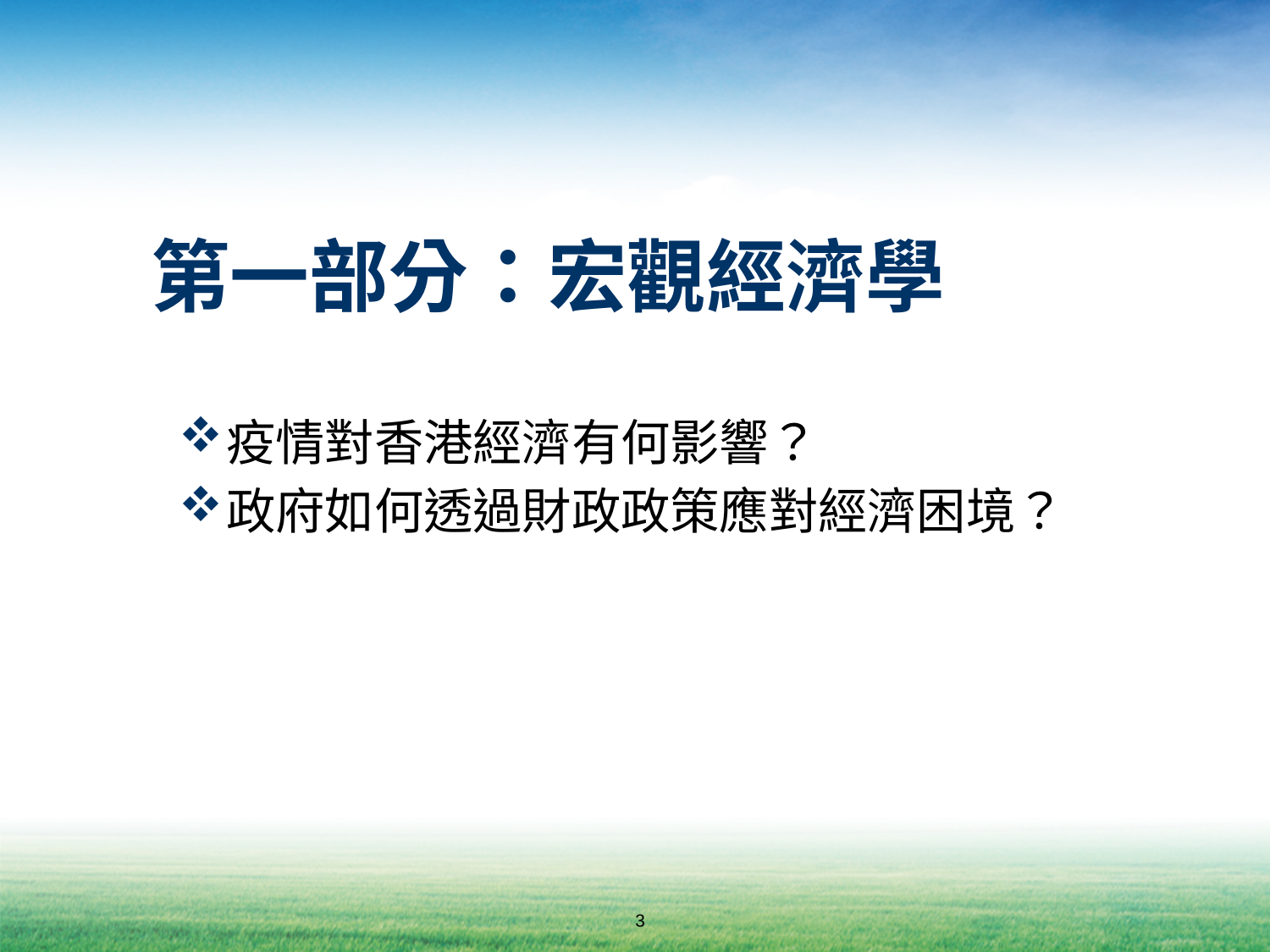

# 第一部分：宏觀經濟學
疫情對香港經濟有何影響？
政府如何透過財政政策應對經濟困境？
3